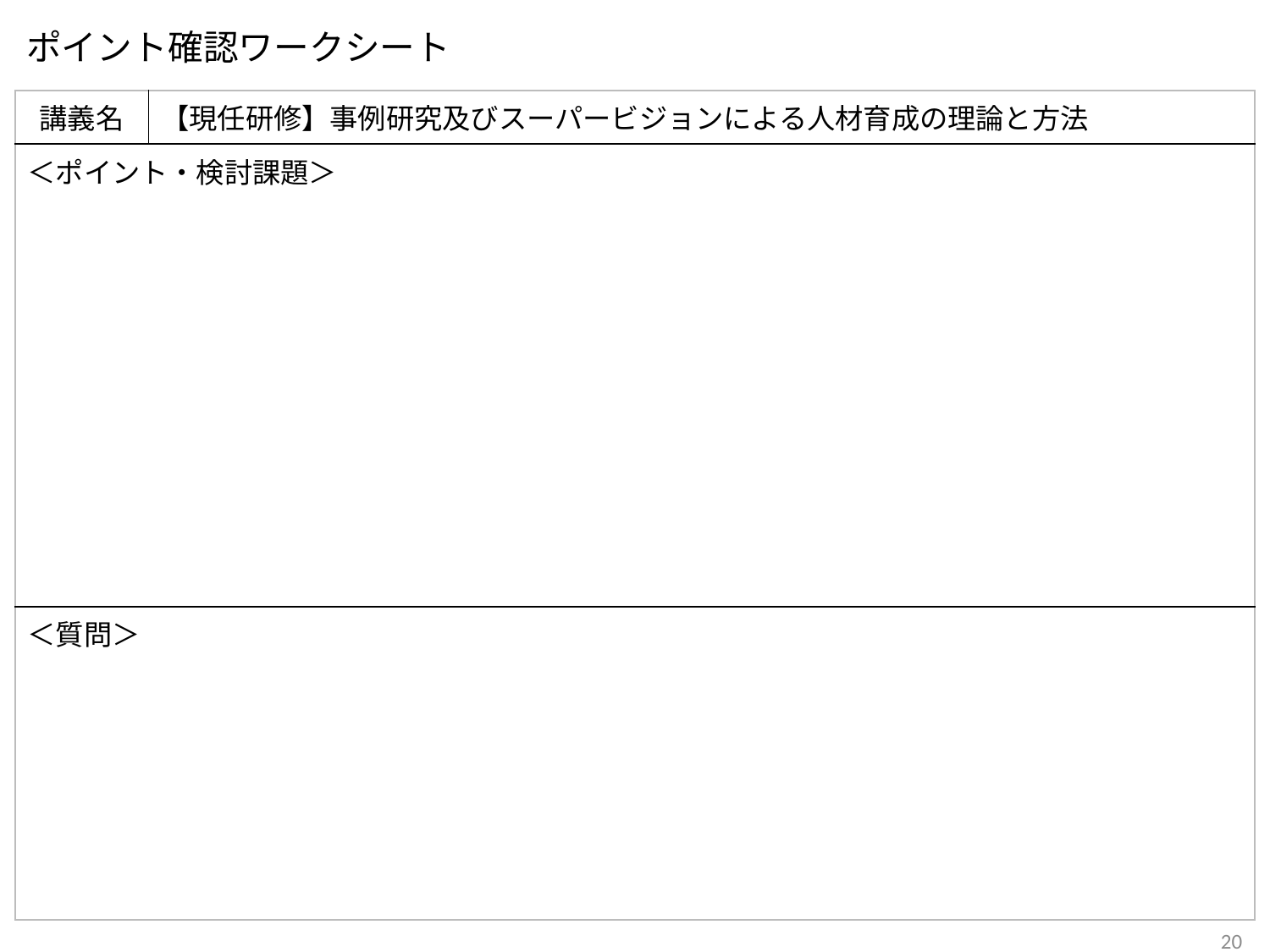

# ポイント確認ワークシート
| 講義名 | 【現任研修】事例研究及びスーパービジョンによる人材育成の理論と方法 |
| --- | --- |
| ＜ポイント・検討課題＞ |  |
| ＜質問＞ |  |
20